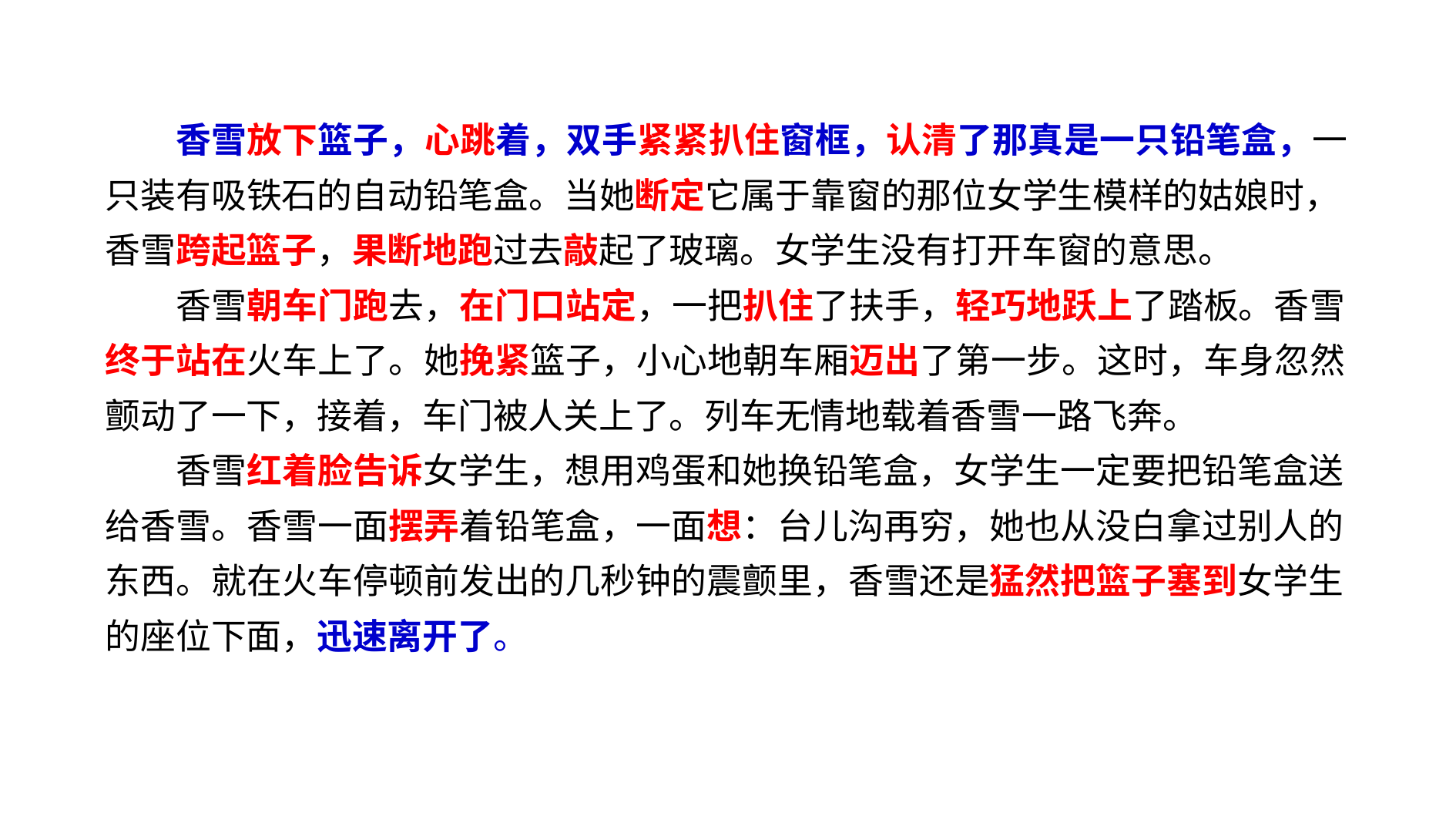

香雪放下篮子，心跳着，双手紧紧扒住窗框，认清了那真是一只铅笔盒，一 只装有吸铁石的自动铅笔盒。当她断定它属于靠窗的那位女学生模样的姑娘时，  香雪跨起篮子，果断地跑过去敲起了玻璃。女学生没有打开车窗的意思。
香雪朝车门跑去，在门口站定，一把扒住了扶手，轻巧地跃上了踏板。香雪 终于站在火车上了。她挽紧篮子，小心地朝车厢迈出了第一步。这时，车身忽然 颤动了一下，接着，车门被人关上了。列车无情地载着香雪一路飞奔。
香雪红着脸告诉女学生，想用鸡蛋和她换铅笔盒，女学生一定要把铅笔盒送 给香雪。香雪一面摆弄着铅笔盒，一面想：台儿沟再穷，她也从没白拿过别人的 东西。就在火车停顿前发出的几秒钟的震颤里，香雪还是猛然把篮子塞到女学生 的座位下面，迅速离开了。